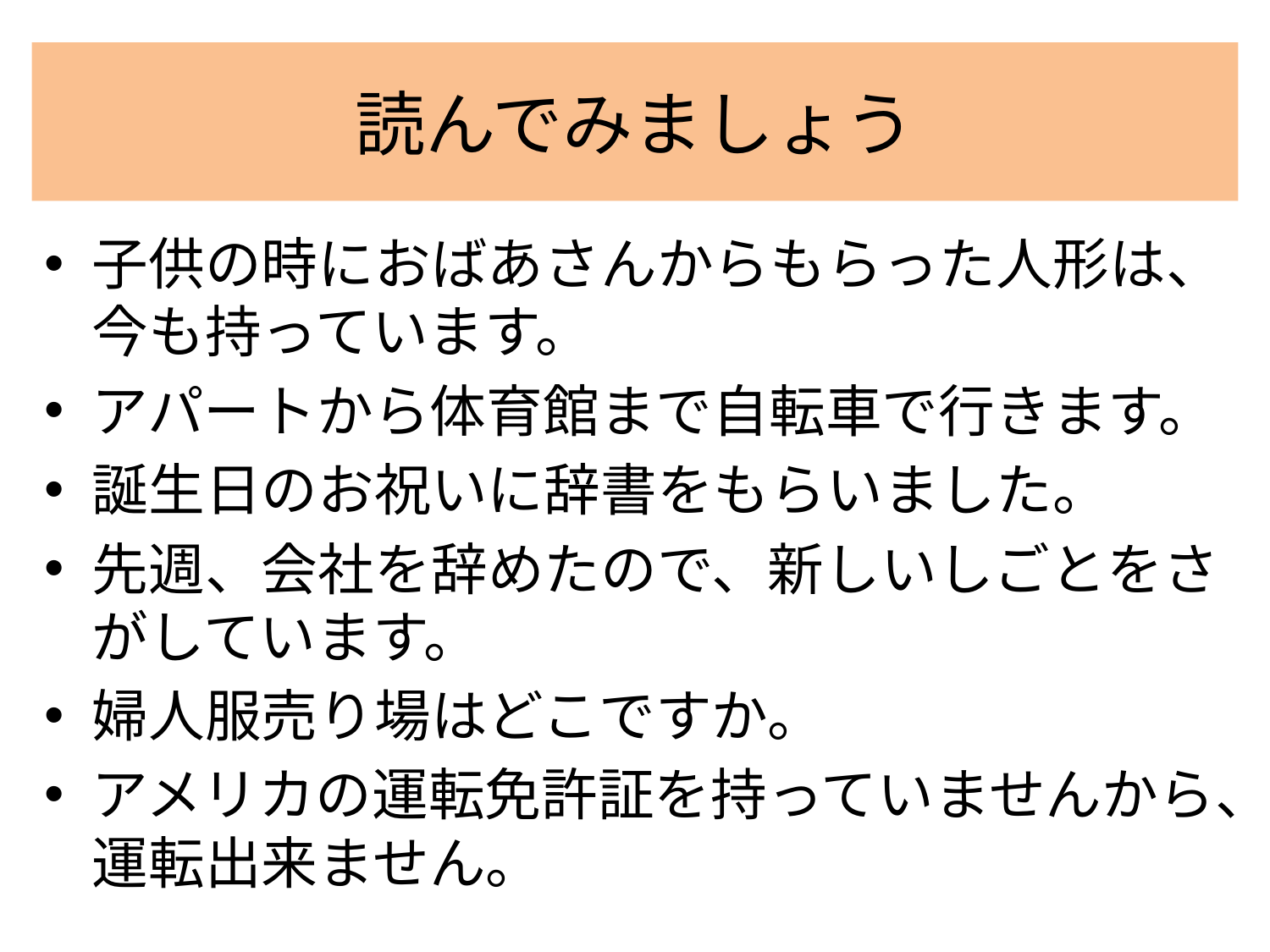

# 読んでみましょう
子供の時におばあさんからもらった人形は、今も持っています。
アパートから体育館まで自転車で行きます。
誕生日のお祝いに辞書をもらいました。
先週、会社を辞めたので、新しいしごとをさがしています。
婦人服売り場はどこですか。
アメリカの運転免許証を持っていませんから、運転出来ません。